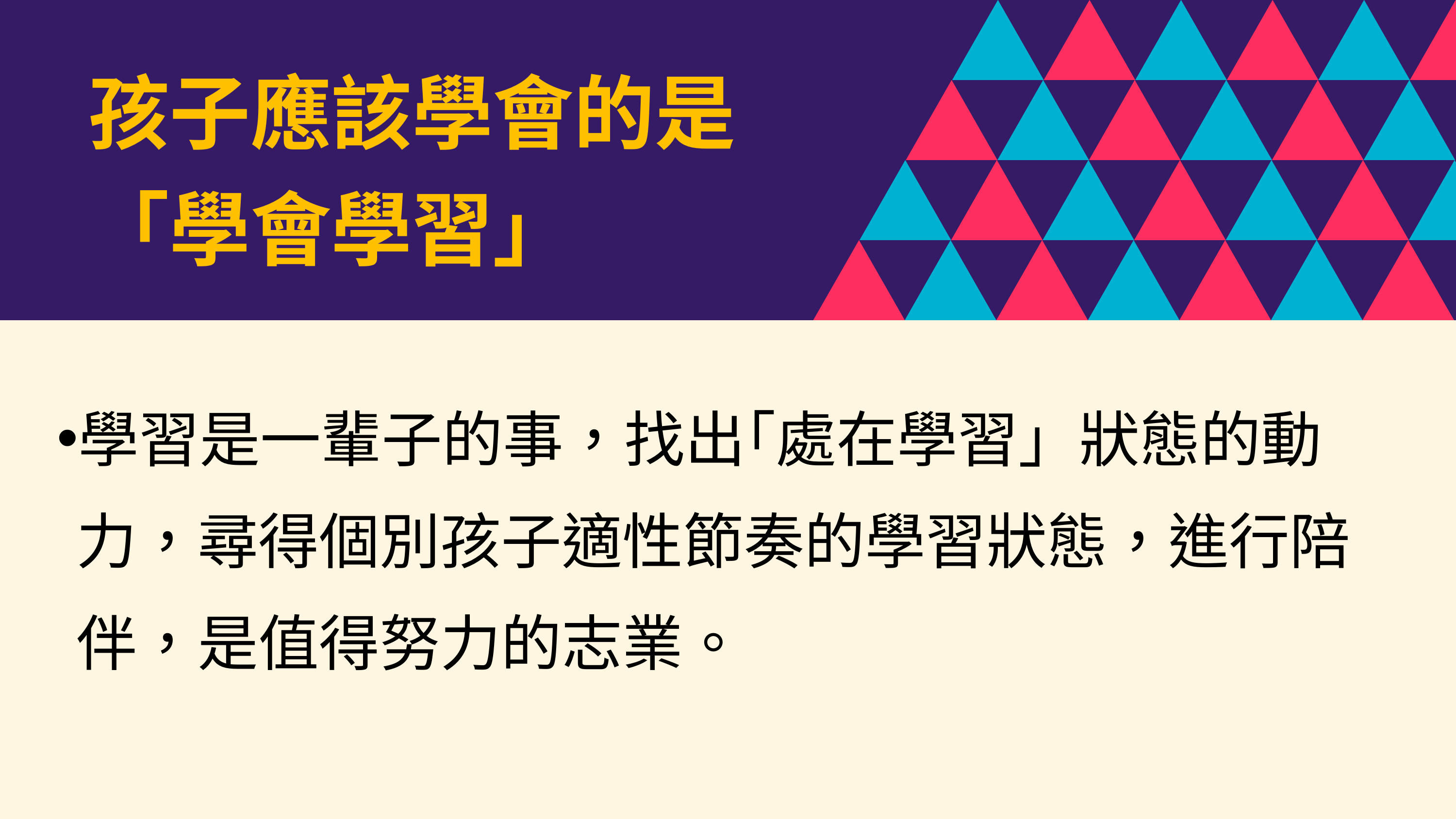

孩子應該學會的是
「學會學習」
學習是一輩子的事，找出｢處在學習」狀態的動力，尋得個別孩子適性節奏的學習狀態，進行陪伴，是值得努力的志業。